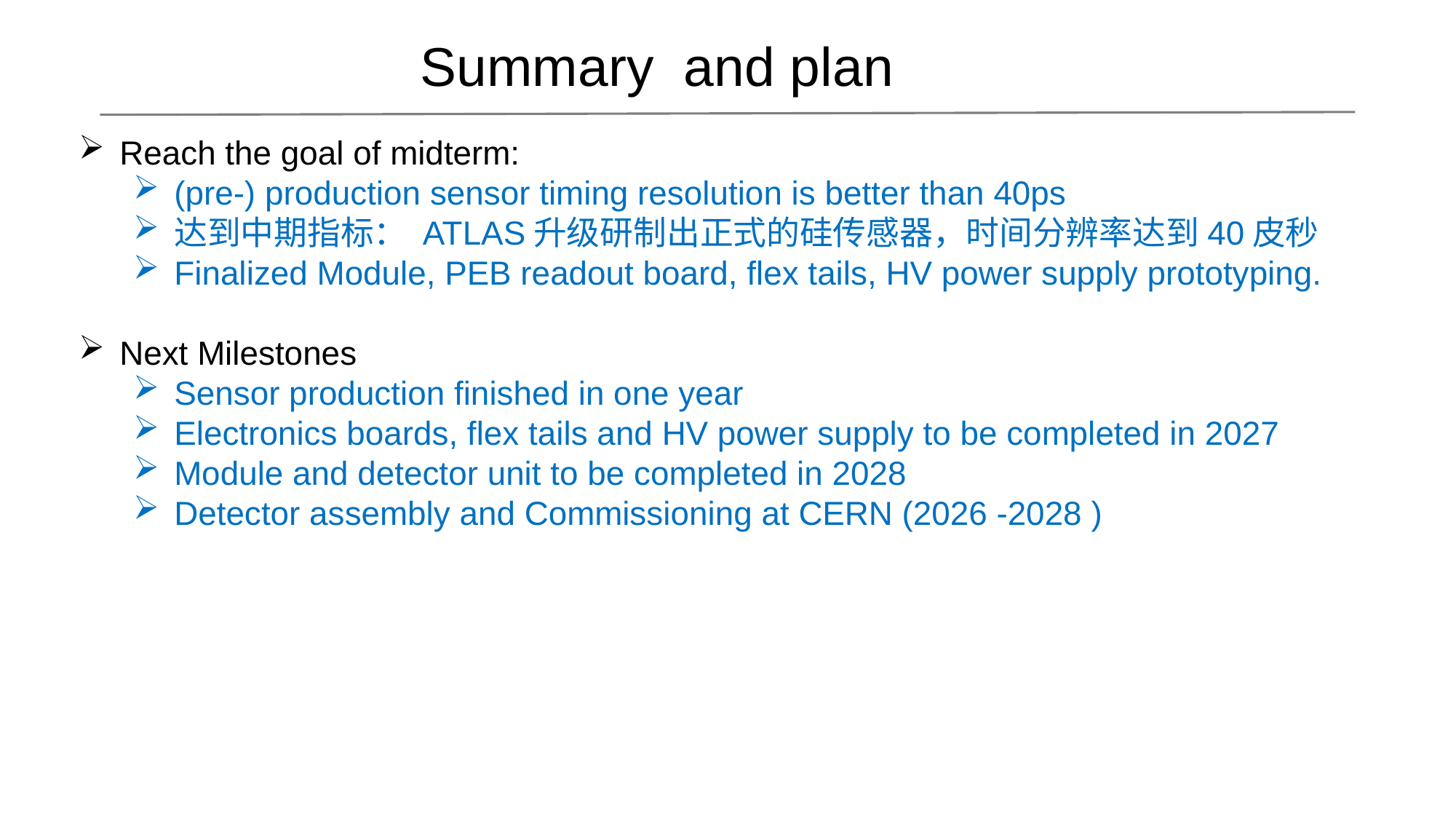

Summary  and plan

Reach the goal of midterm:
(pre-) production sensor timing resolution is better than 40ps
达到中期指标： ATLAS升级研制出正式的硅传感器，时间分辨率达到40皮秒
Finalized Module, PEB readout board, flex tails, HV power supply prototyping.

Next Milestones
Sensor production finished in one year
Electronics boards, flex tails and HV power supply to be completed in 2027
Module and detector unit to be completed in 2028
Detector assembly and Commissioning at CERN (2026 -2028 )